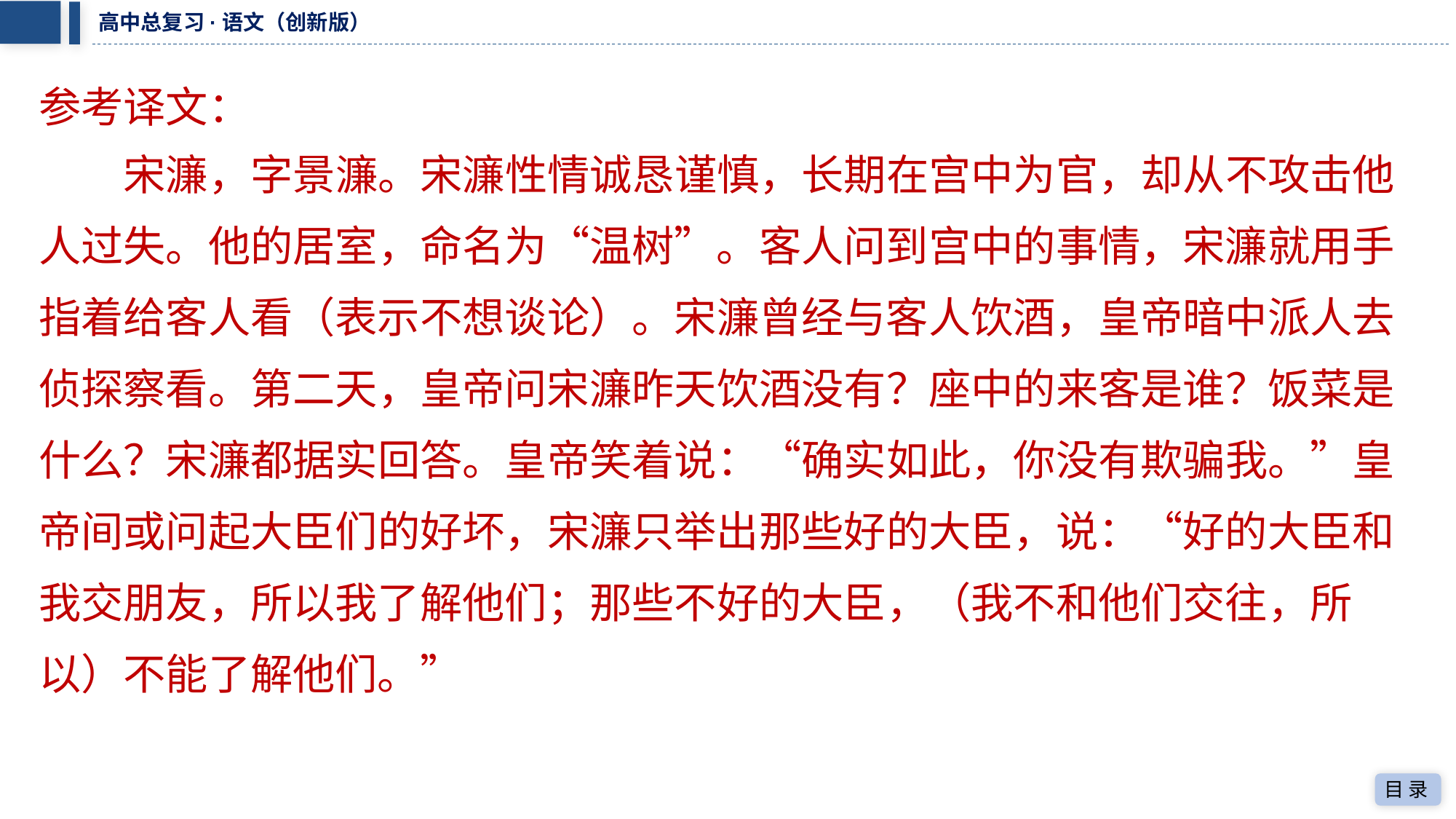

参考译文：
宋濂，字景濂。宋濂性情诚恳谨慎，长期在宫中为官，却从不攻击他
人过失。他的居室，命名为“温树”。客人问到宫中的事情，宋濂就用手
指着给客人看（表示不想谈论）。宋濂曾经与客人饮酒，皇帝暗中派人去
侦探察看。第二天，皇帝问宋濂昨天饮酒没有？座中的来客是谁？饭菜是
什么？宋濂都据实回答。皇帝笑着说：“确实如此，你没有欺骗我。”皇
帝间或问起大臣们的好坏，宋濂只举出那些好的大臣，说：“好的大臣和
我交朋友，所以我了解他们；那些不好的大臣，（我不和他们交往，所
以）不能了解他们。”